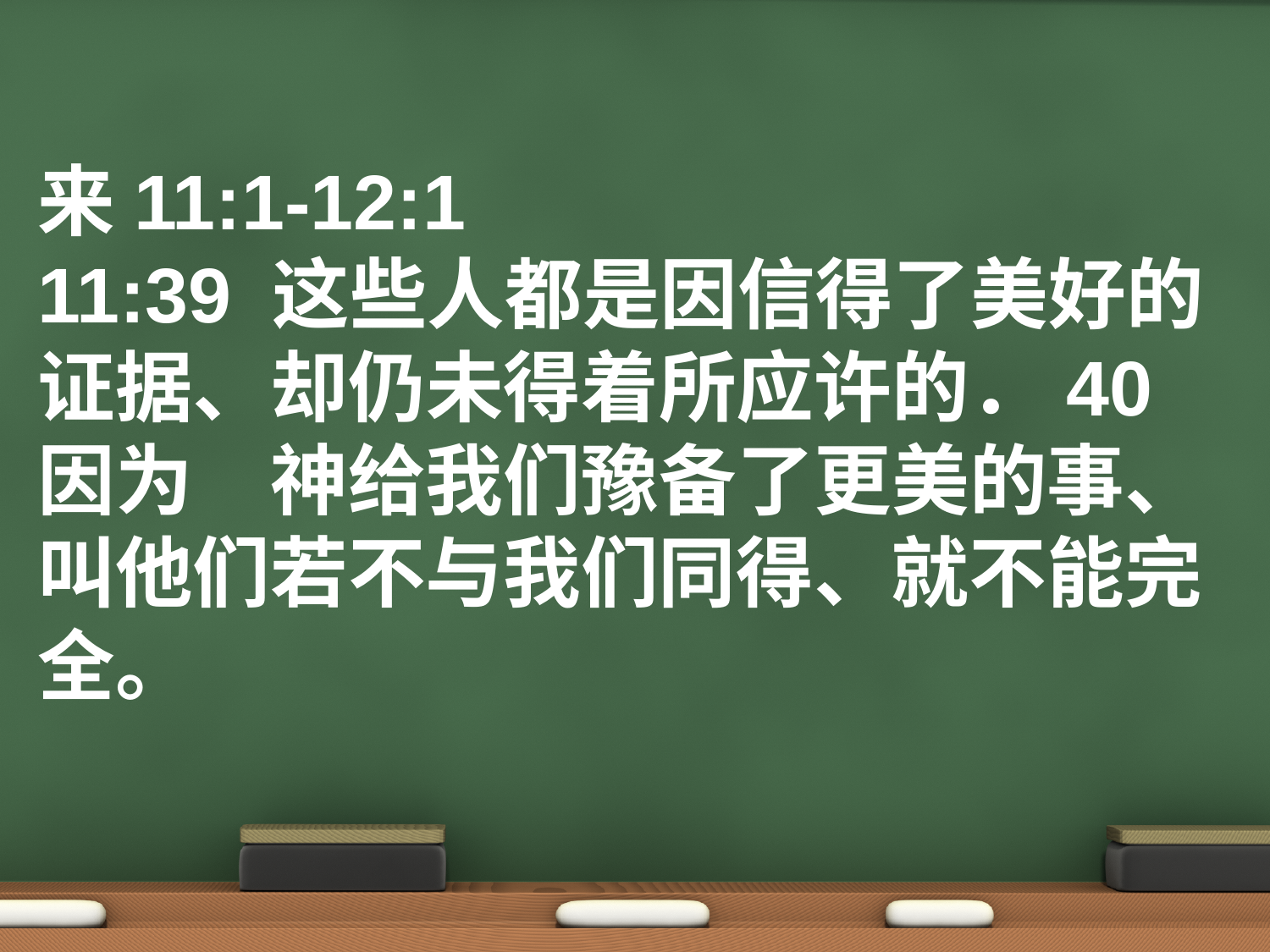

来11:1-12:1
11:39 这些人都是因信得了美好的证据、却仍未得着所应许的．40 因为　神给我们豫备了更美的事、叫他们若不与我们同得、就不能完全。